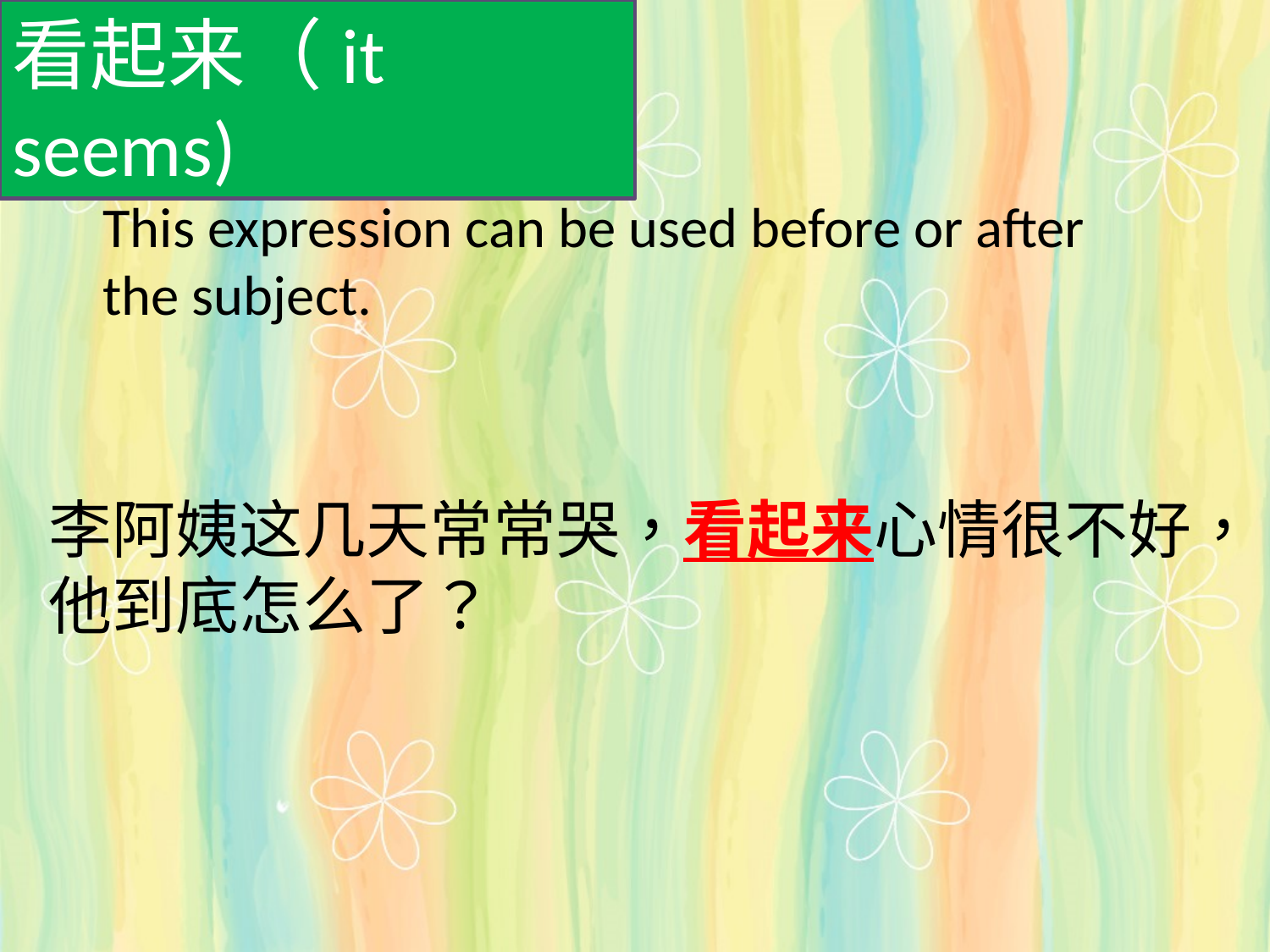

看起来（it seems)
This expression can be used before or after the subject.
李阿姨这几天常常哭，看起来心情很不好，他到底怎么了？